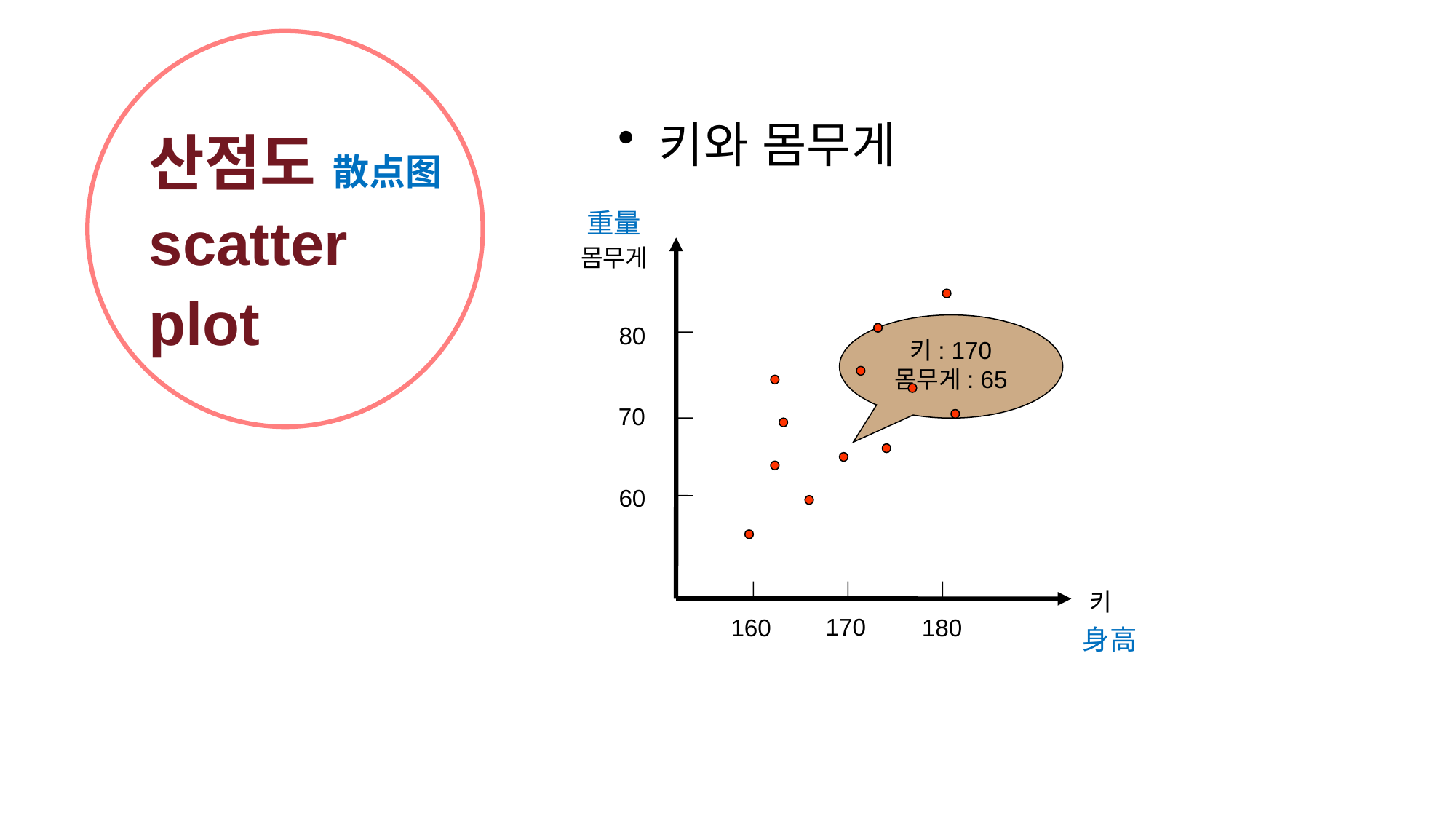

키와 몸무게
# 산점도 散点图 scatter plot
重量
몸무게

80

70

60

키

170
160
180

키: 170
몸무게: 65

身高